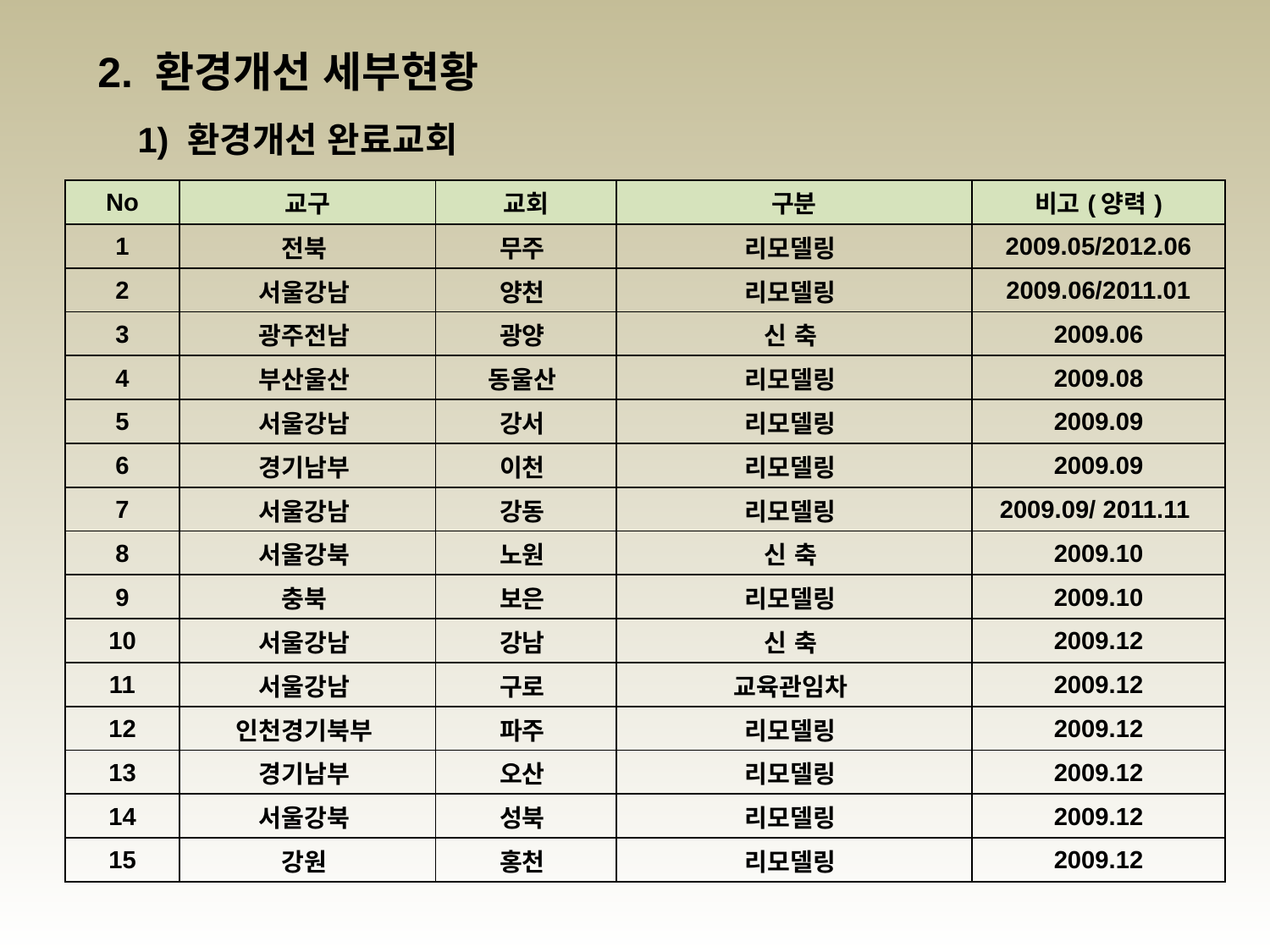

2. 환경개선 세부현황
1) 환경개선 완료교회
| No | 교구 | 교회 | 구분 | 비고(양력) |
| --- | --- | --- | --- | --- |
| 1 | 전북 | 무주 | 리모델링 | 2009.05/2012.06 |
| 2 | 서울강남 | 양천 | 리모델링 | 2009.06/2011.01 |
| 3 | 광주전남 | 광양 | 신 축 | 2009.06 |
| 4 | 부산울산 | 동울산 | 리모델링 | 2009.08 |
| 5 | 서울강남 | 강서 | 리모델링 | 2009.09 |
| 6 | 경기남부 | 이천 | 리모델링 | 2009.09 |
| 7 | 서울강남 | 강동 | 리모델링 | 2009.09/ 2011.11 |
| 8 | 서울강북 | 노원 | 신 축 | 2009.10 |
| 9 | 충북 | 보은 | 리모델링 | 2009.10 |
| 10 | 서울강남 | 강남 | 신 축 | 2009.12 |
| 11 | 서울강남 | 구로 | 교육관임차 | 2009.12 |
| 12 | 인천경기북부 | 파주 | 리모델링 | 2009.12 |
| 13 | 경기남부 | 오산 | 리모델링 | 2009.12 |
| 14 | 서울강북 | 성북 | 리모델링 | 2009.12 |
| 15 | 강원 | 홍천 | 리모델링 | 2009.12 |